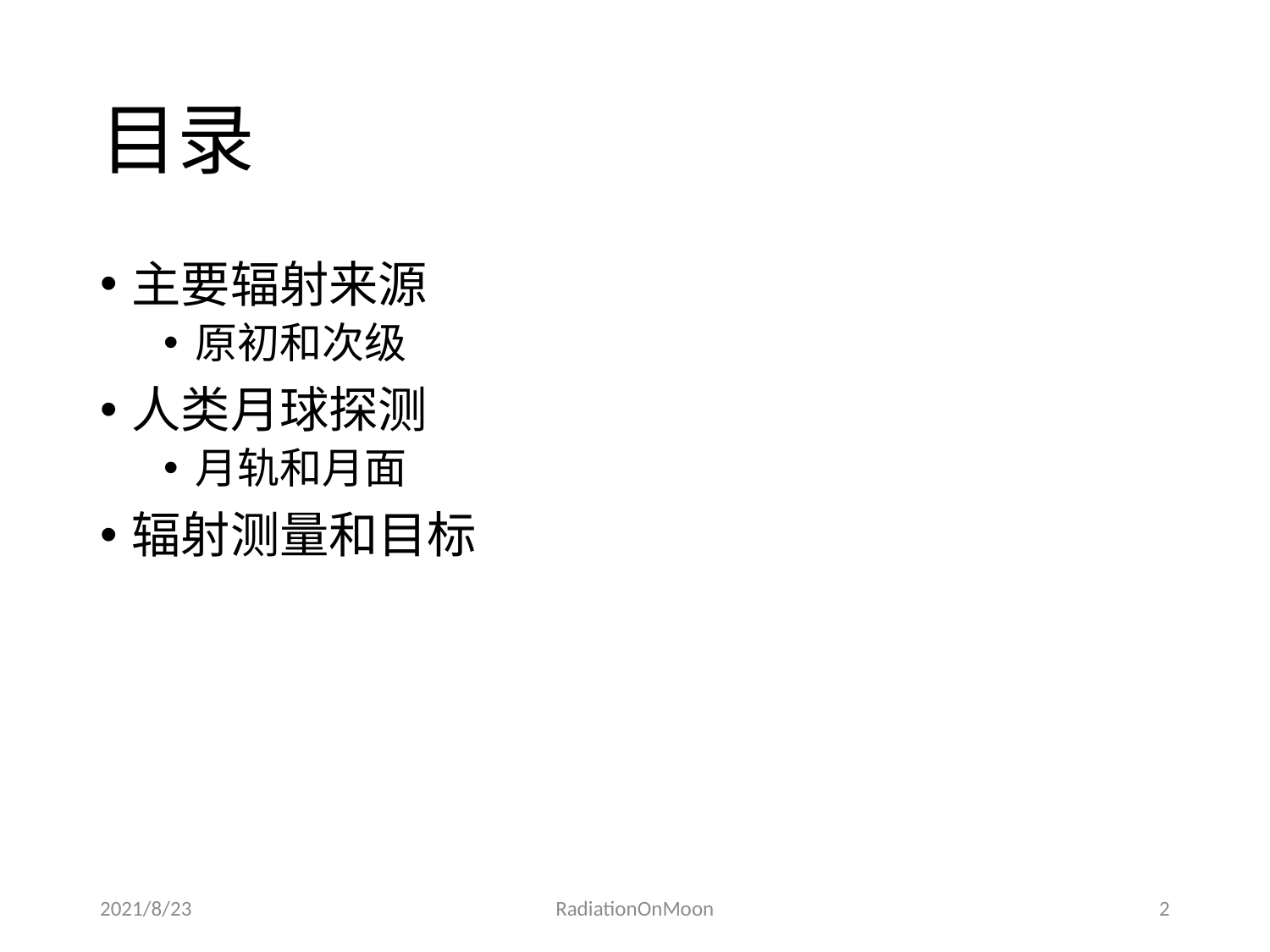

# 目录
主要辐射来源
原初和次级
人类月球探测
月轨和月面
辐射测量和目标

2021/8/23
RadiationOnMoon
2